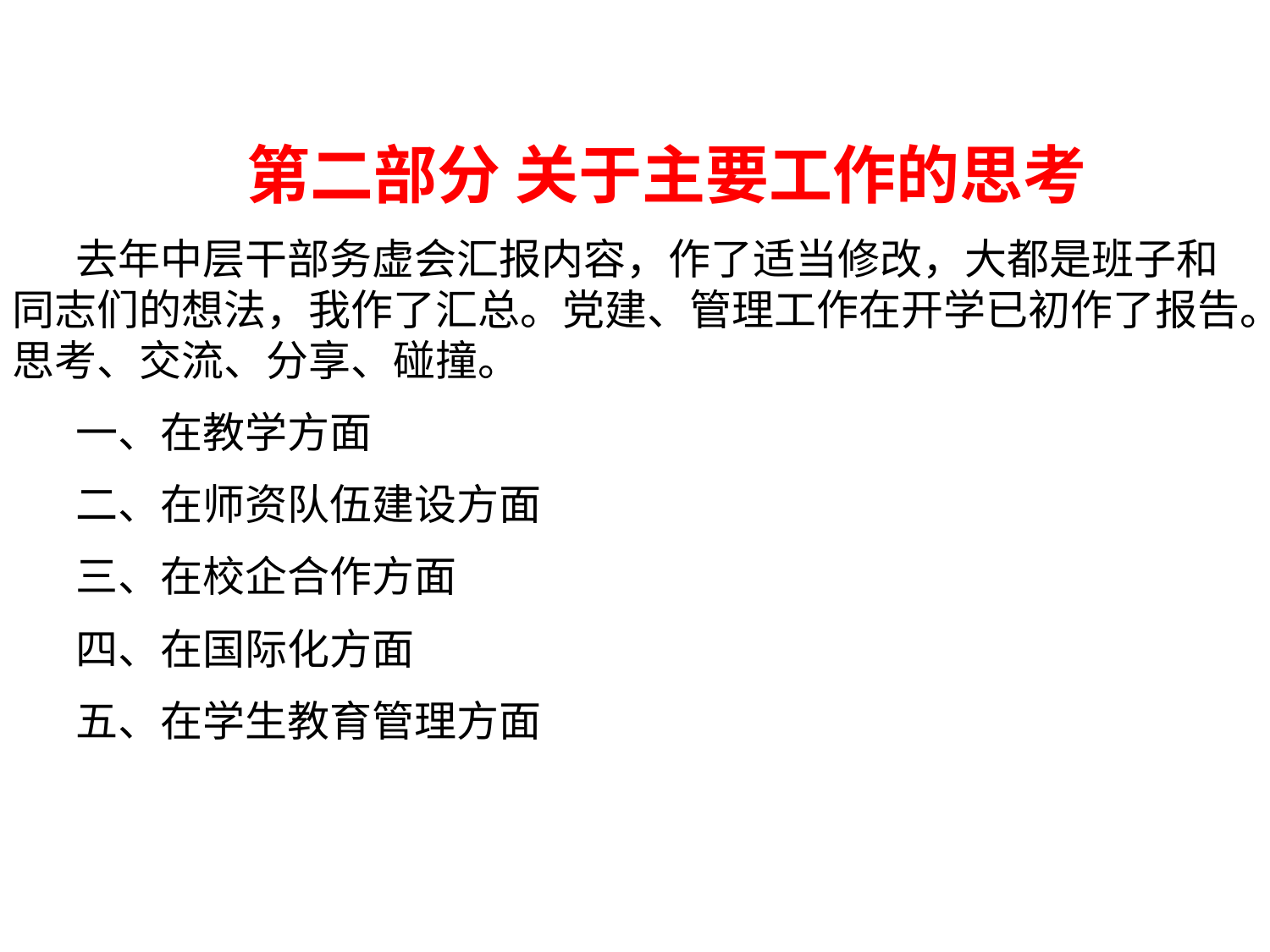

第二部分 关于主要工作的思考
去年中层干部务虚会汇报内容，作了适当修改，大都是班子和同志们的想法，我作了汇总。党建、管理工作在开学已初作了报告。思考、交流、分享、碰撞。
一、在教学方面
二、在师资队伍建设方面
三、在校企合作方面
四、在国际化方面
五、在学生教育管理方面